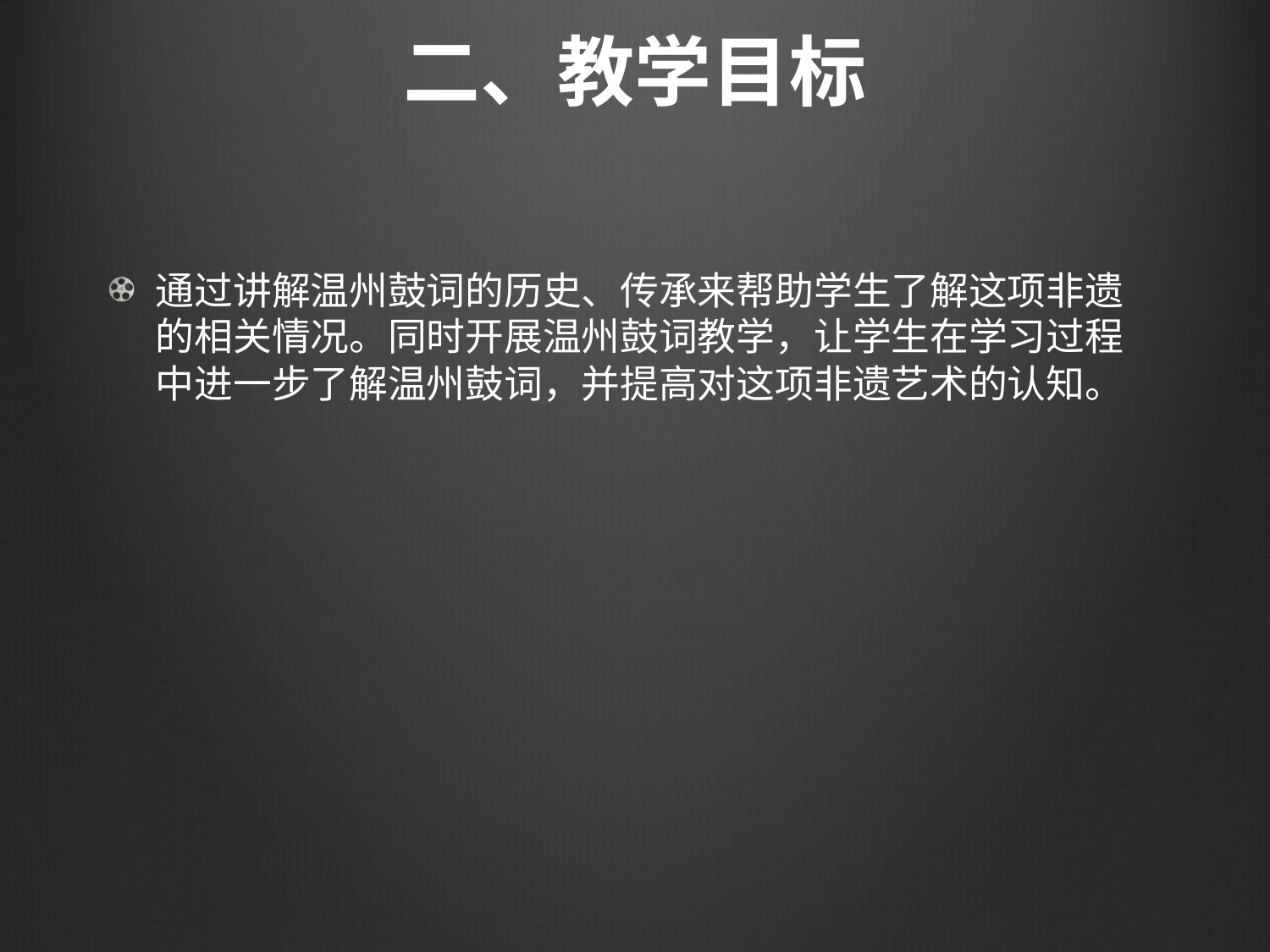

# 二、教学目标
通过讲解温州鼓词的历史、传承来帮助学生了解这项非遗的相关情况。同时开展温州鼓词教学，让学生在学习过程中进一步了解温州鼓词，并提高对这项非遗艺术的认知。